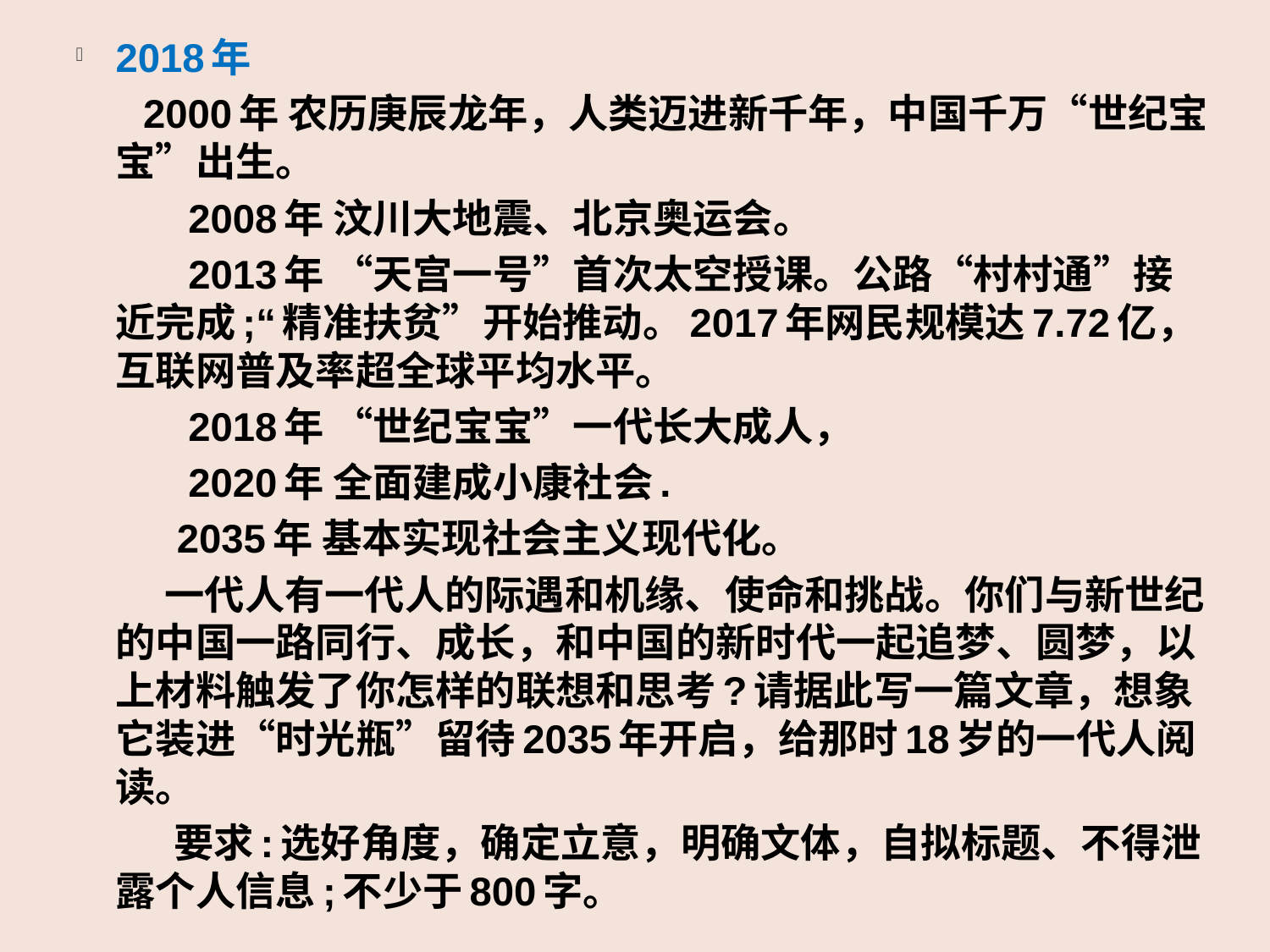

2018年
      2000年 农历庚辰龙年，人类迈进新千年，中国千万“世纪宝宝”出生。
          2008年 汶川大地震、北京奥运会。
          2013年 “天宫一号”首次太空授课。公路“村村通”接近完成;“精准扶贫”开始推动。2017年网民规模达7.72亿，互联网普及率超全球平均水平。
          2018年 “世纪宝宝”一代长大成人，
          2020年 全面建成小康社会.
         2035年 基本实现社会主义现代化。
         一代人有一代人的际遇和机缘、使命和挑战。你们与新世纪的中国一路同行、成长，和中国的新时代一起追梦、圆梦，以上材料触发了你怎样的联想和思考?请据此写一篇文章，想象它装进“时光瓶”留待2035年开启，给那时18岁的一代人阅读。
          要求:选好角度，确定立意，明确文体，自拟标题、不得泄露个人信息;不少于800字。